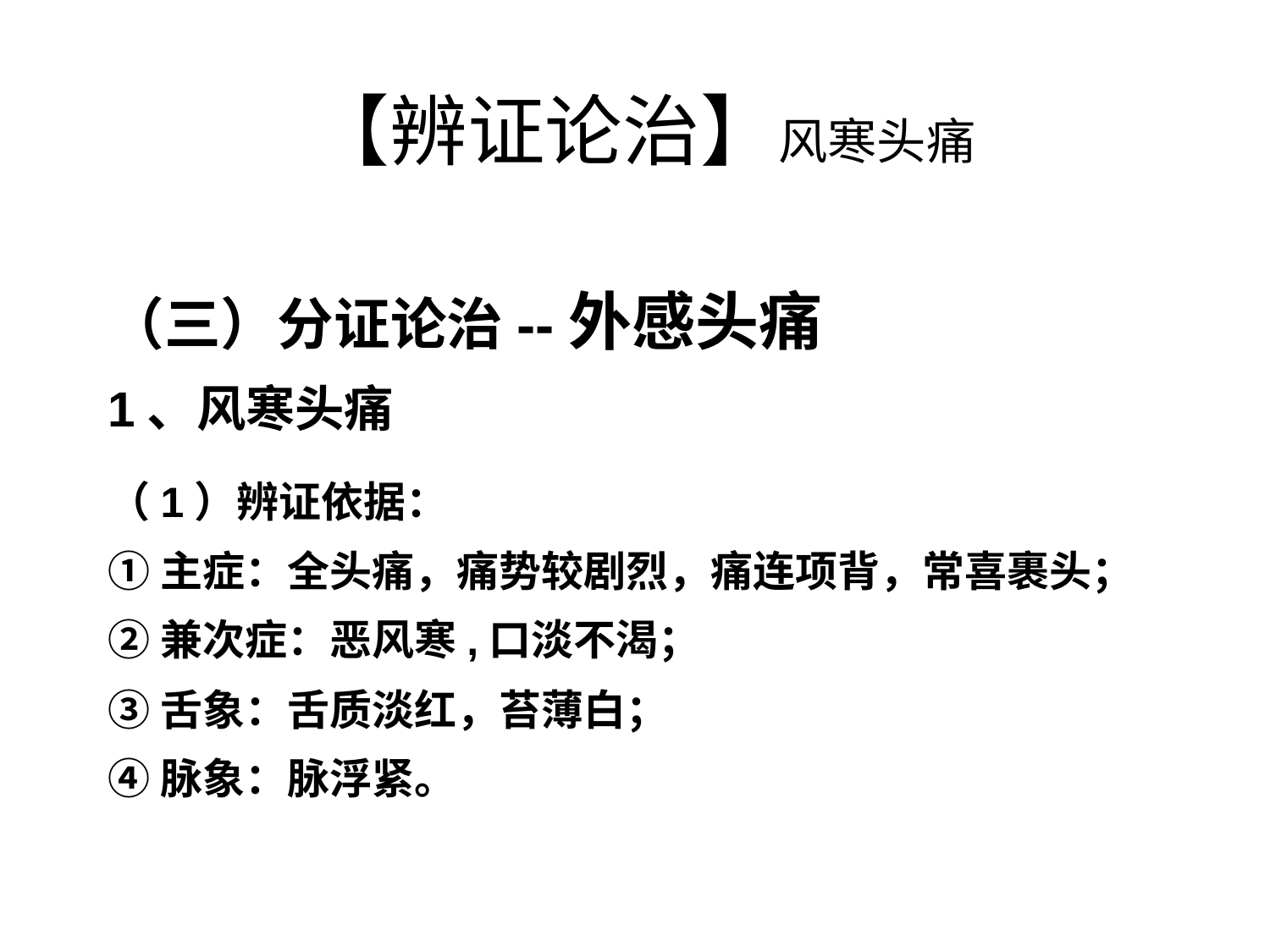

# 【辨证论治】风寒头痛
（三）分证论治--外感头痛
1、风寒头痛
（1）辨证依据：
①主症：全头痛，痛势较剧烈，痛连项背，常喜裹头；
②兼次症：恶风寒,口淡不渴；
③舌象：舌质淡红，苔薄白；
④脉象：脉浮紧。